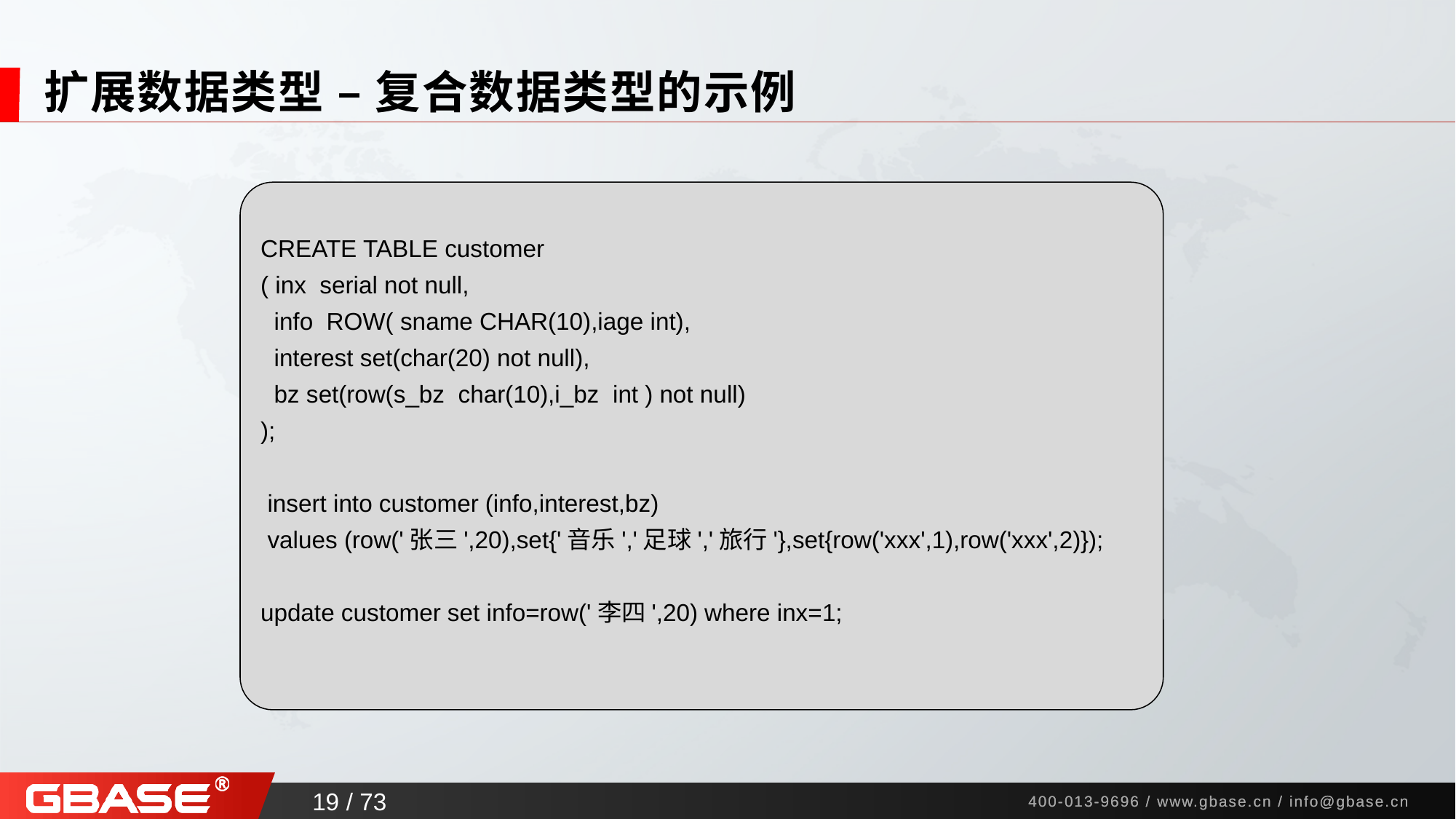

# 扩展数据类型 – 复合数据类型的示例

CREATE TABLE customer
( inx  serial not null,
  info  ROW( sname CHAR(10),iage int),
  interest set(char(20) not null),
  bz set(row(s_bz  char(10),i_bz  int ) not null)
);

 insert into customer (info,interest,bz)
 values (row('张三',20),set{'音乐','足球','旅行'},set{row('xxx',1),row('xxx',2)});

update customer set info=row('李四',20) where inx=1;